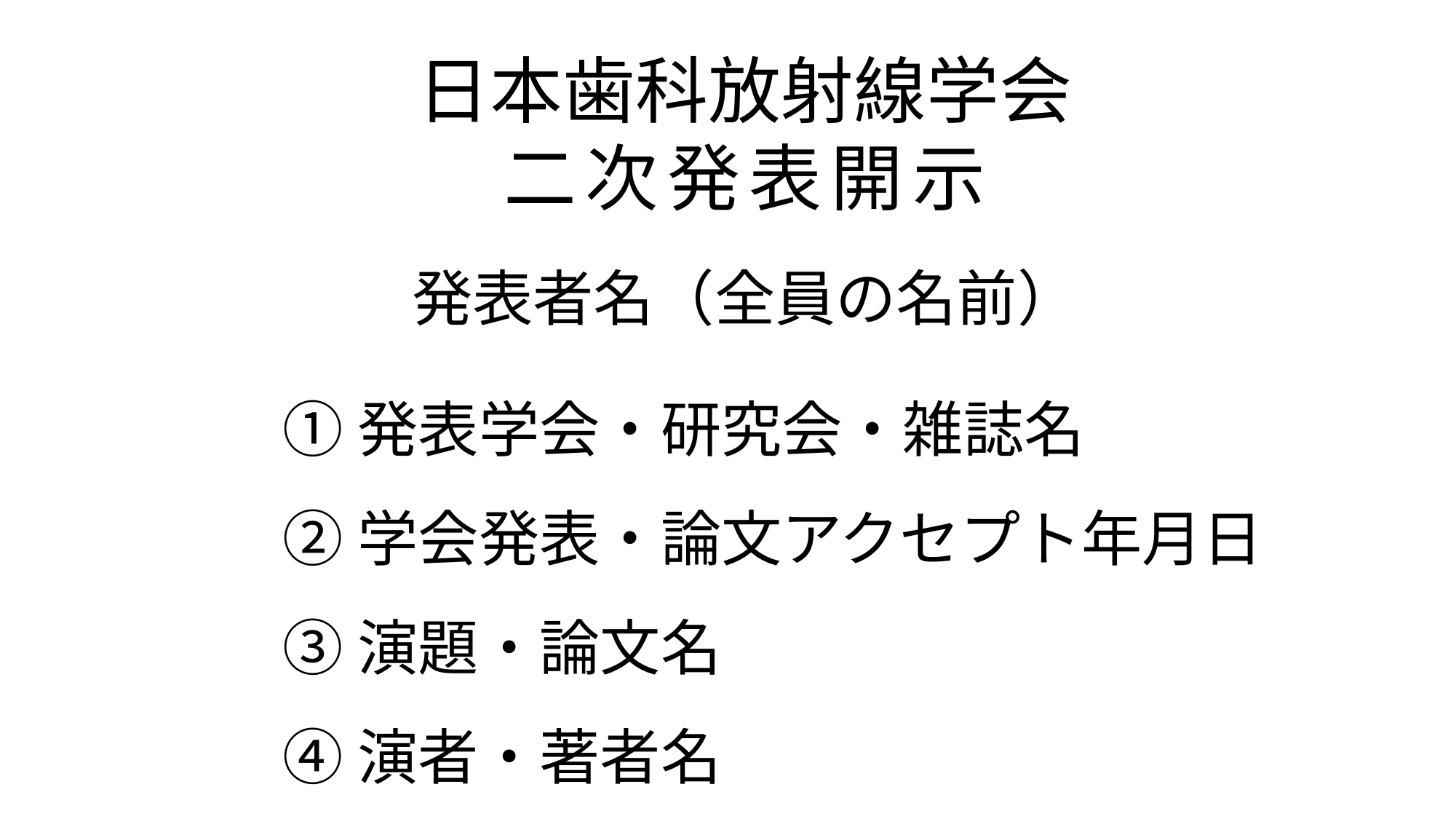

日本歯科放射線学会
二次発表開示
発表者名（全員の名前）
①発表学会・研究会・雑誌名
②学会発表・論文アクセプト年月日
③演題・論文名
④演者・著者名